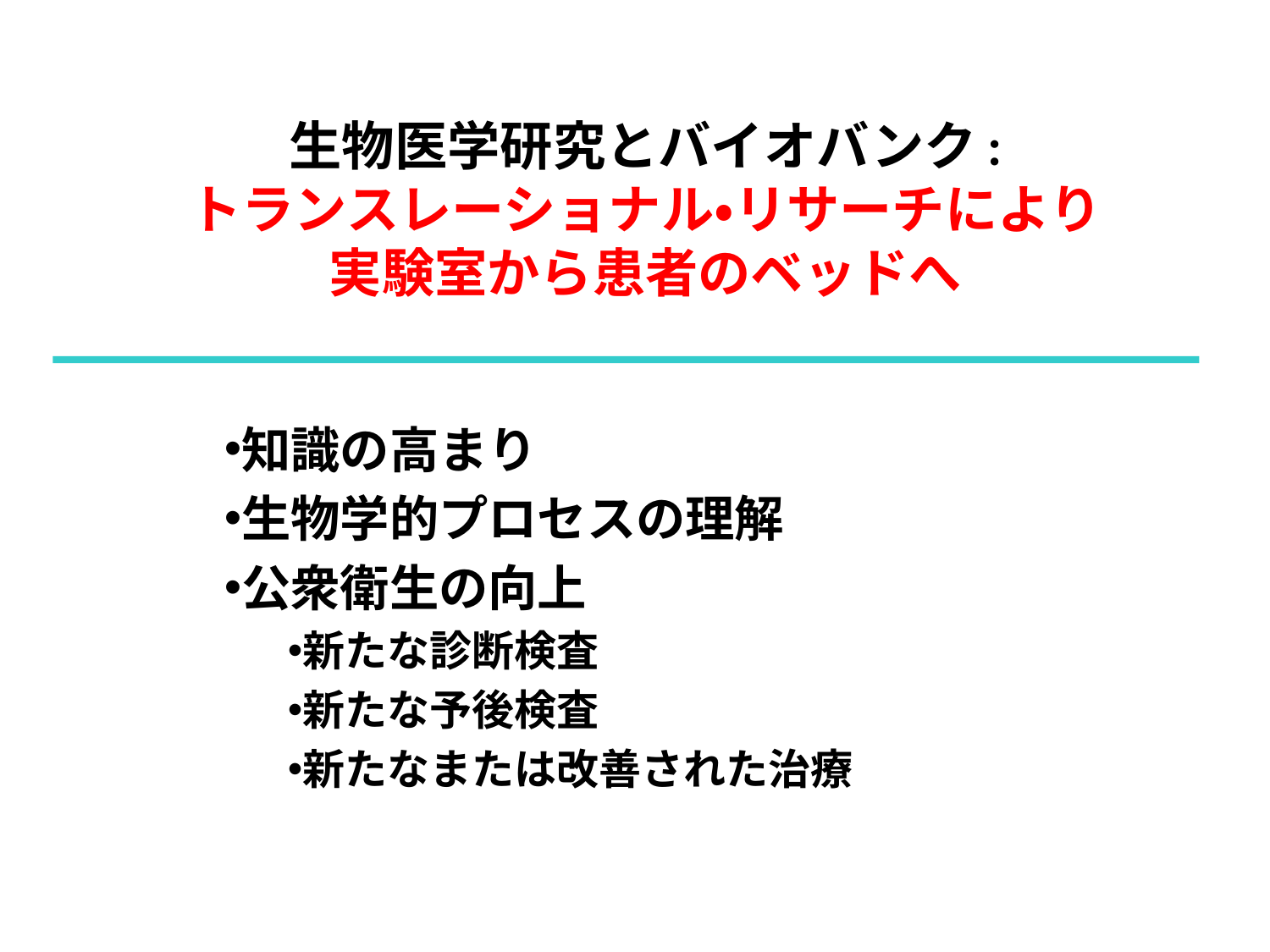

# 生物医学研究とバイオバンク: トランスレーショナル・リサーチにより 実験室から患者のベッドへ

知識の高まり
生物学的プロセスの理解
公衆衛生の向上
新たな診断検査
新たな予後検査
新たなまたは改善された治療